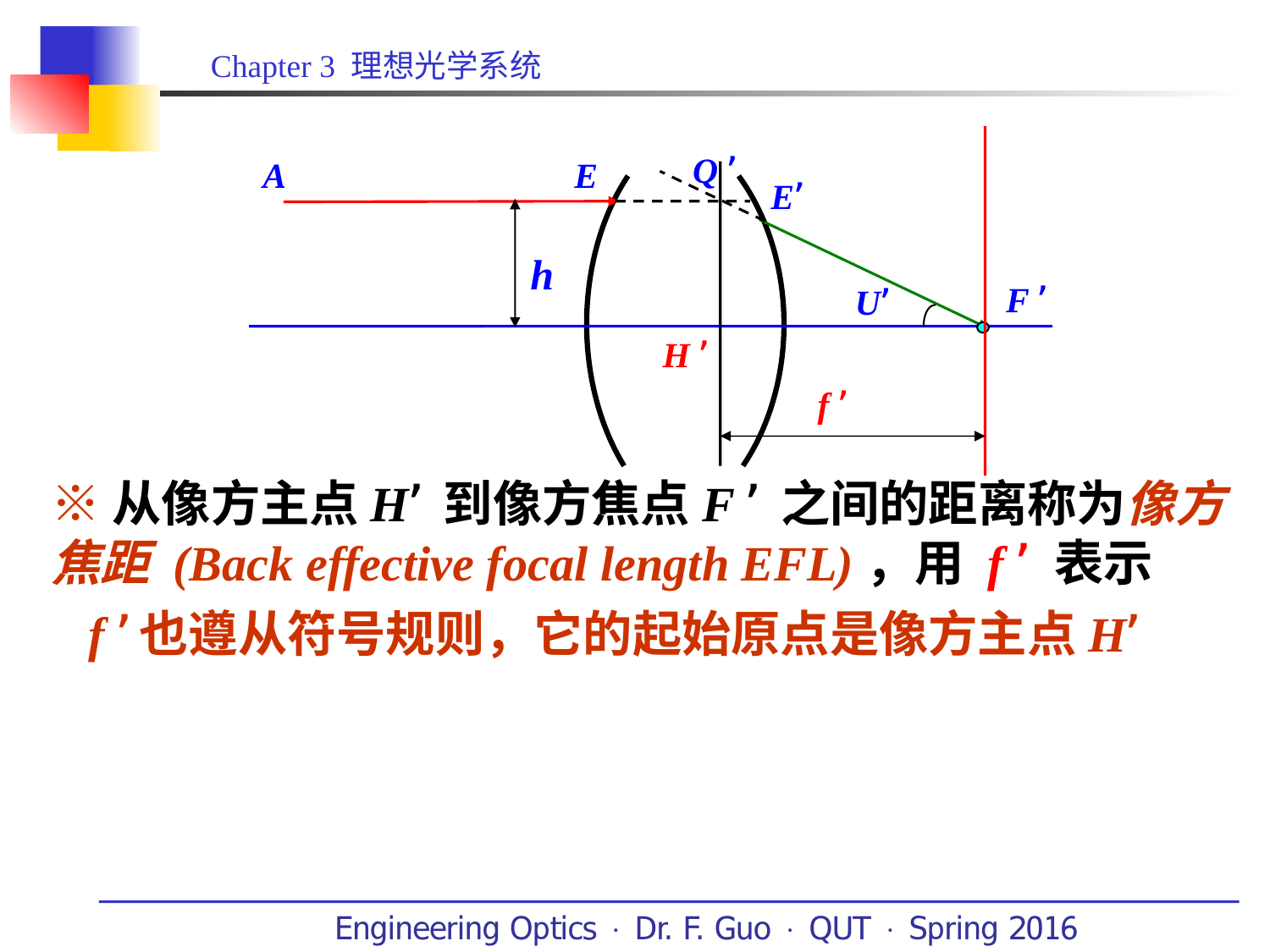

Q ’
A
E

E’

h
F ’
U’

H ’
f ’

※从像方主点H’ 到像方焦点F ’ 之间的距离称为像方焦距 (Back effective focal length EFL)，用 f ’ 表示
 f ’也遵从符号规则，它的起始原点是像方主点H’